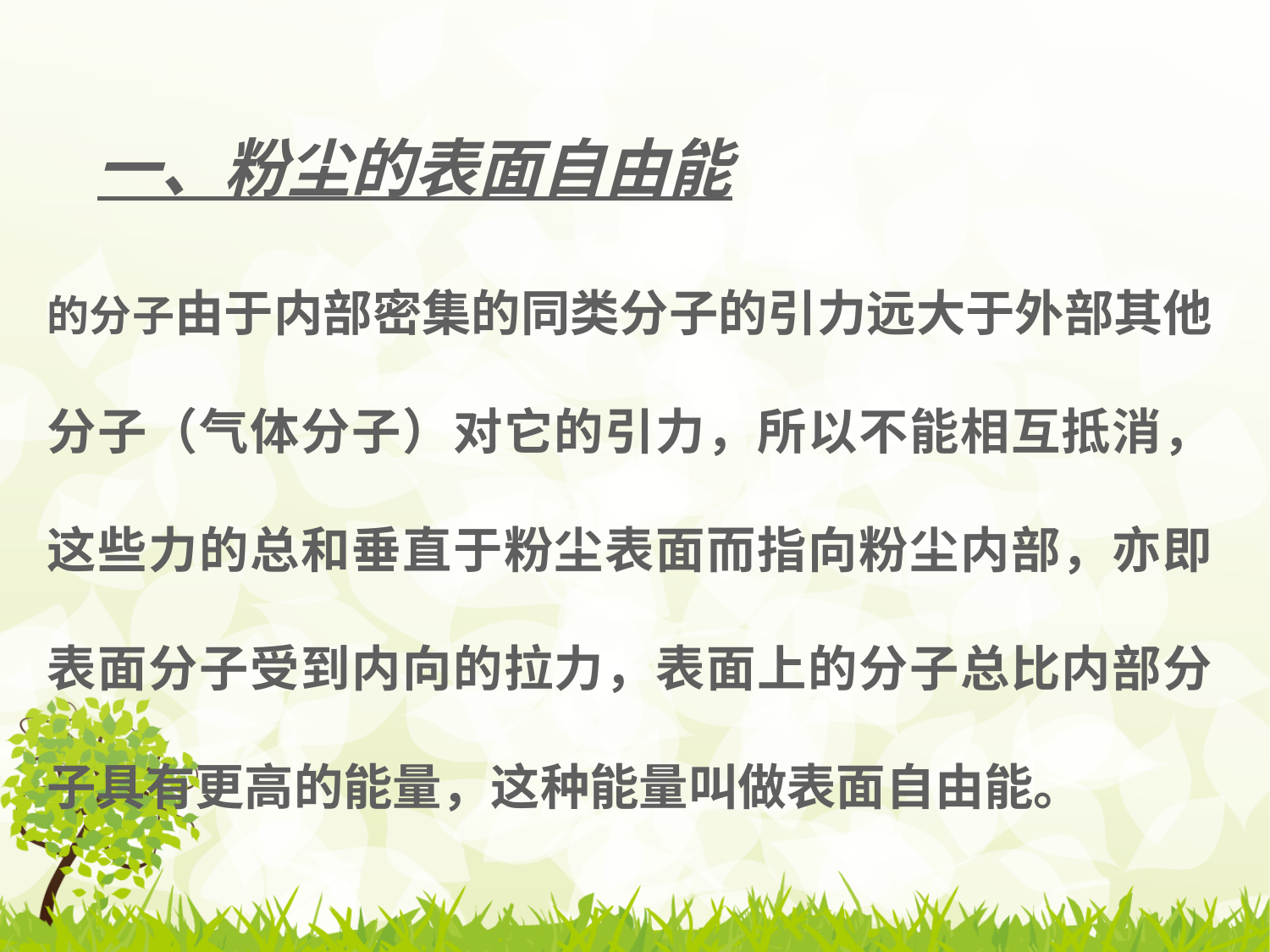

一、粉尘的表面自由能
的分子由于内部密集的同类分子的引力远大于外部其他分子（气体分子）对它的引力，所以不能相互抵消，这些力的总和垂直于粉尘表面而指向粉尘内部，亦即表面分子受到内向的拉力，表面上的分子总比内部分子具有更高的能量，这种能量叫做表面自由能。